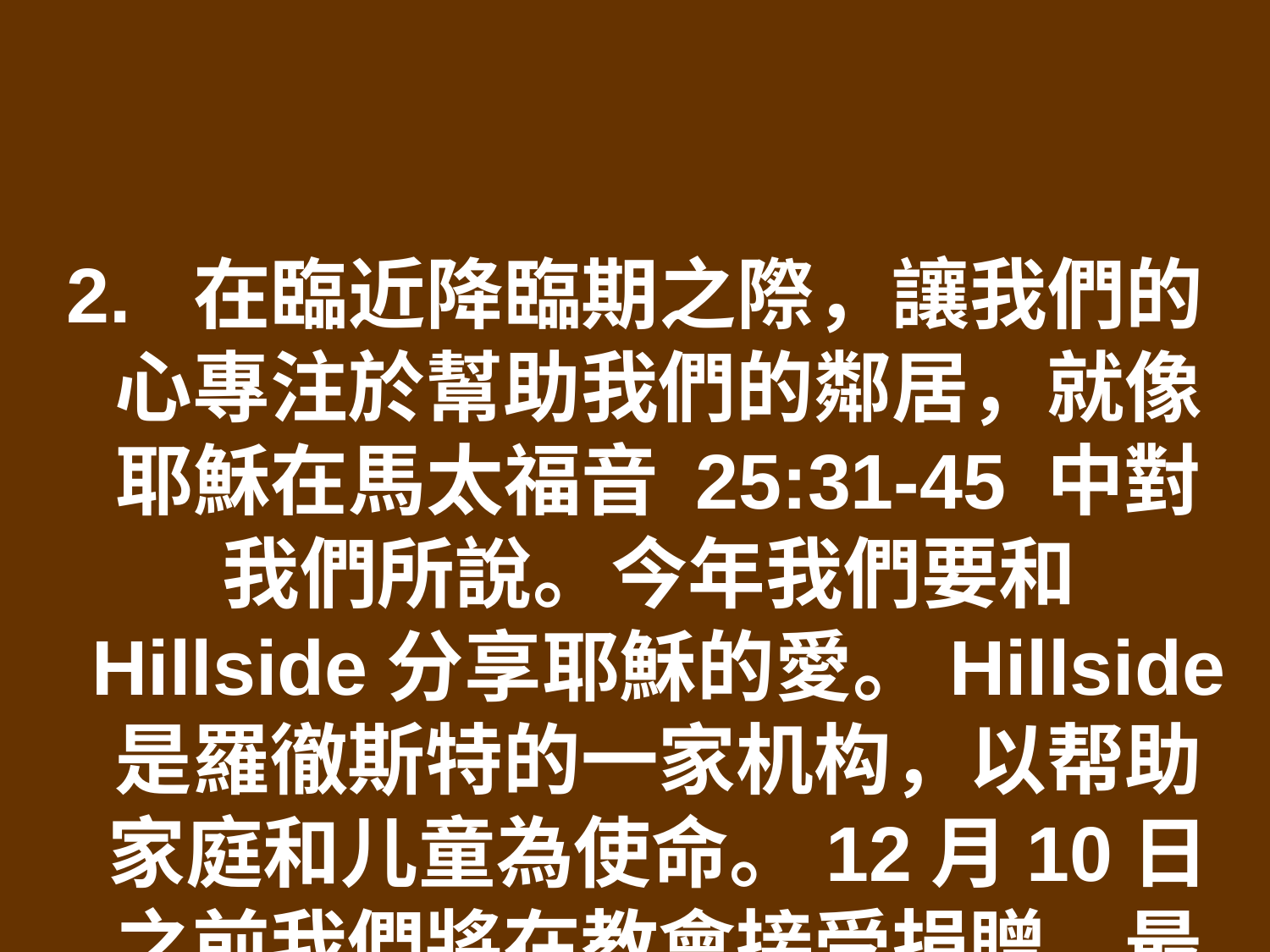

2.  在臨近降臨期之際，讓我們的心專注於幫助我們的鄰居，就像耶穌在馬太福音 25:31-45 中對我們所說。今年我們要和Hillside分享耶穌的愛。Hillside 是羅徹斯特的一家机构，以帮助家庭和儿童為使命。12月10日之前我們將在教會接受捐贈。最需要的物品有：(1) 12 歲以上穿的連帽衫 (hoodies)；(2) 9 岁以上孩子用的無線耳機；(3) 所有年齡段可用的 LED 條燈。欲了解更多詳情以及如何提供幫助，请到前廳詢問查看或與Mazie Tai聯繫。